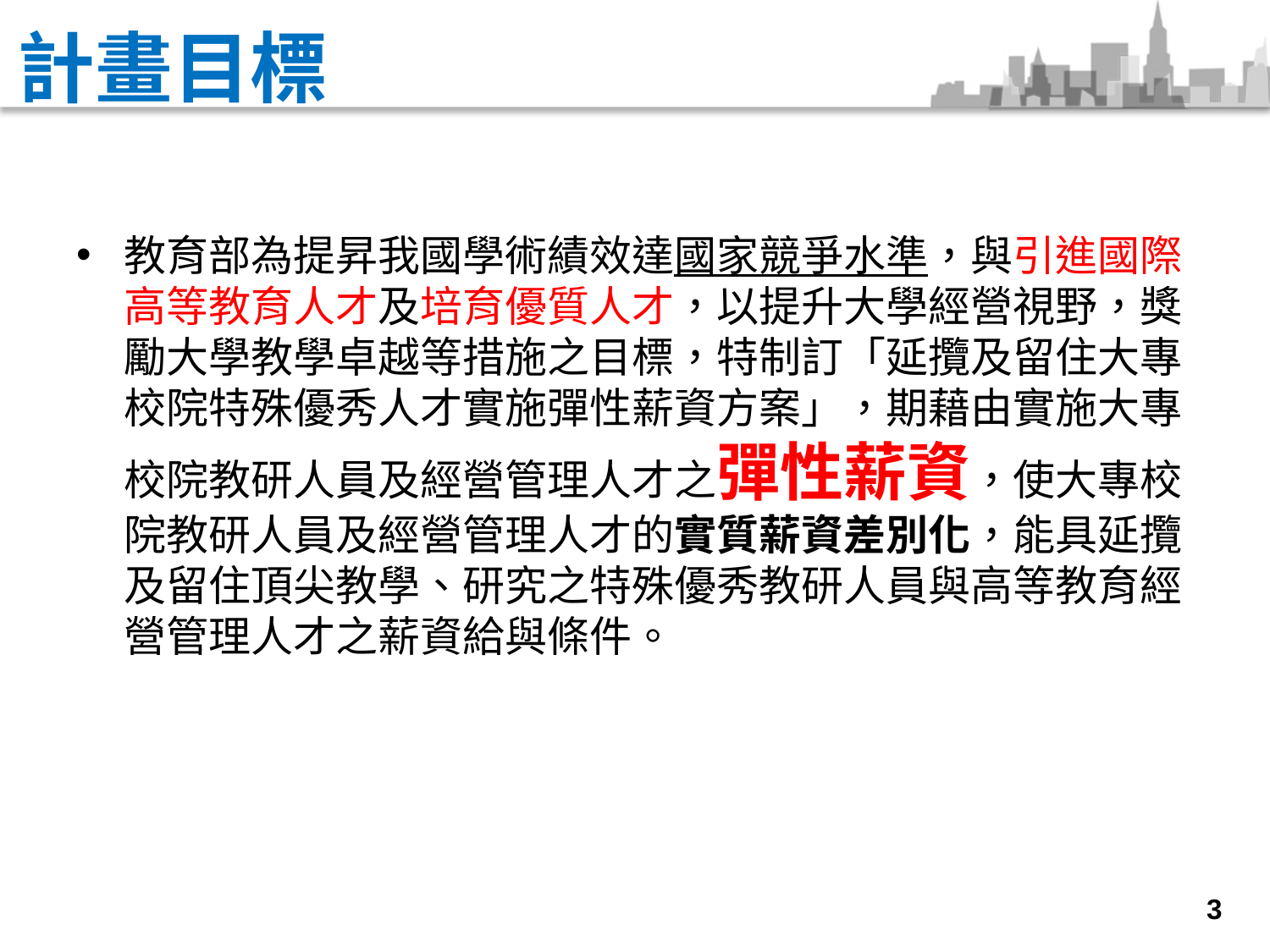

# 計畫目標
教育部為提昇我國學術績效達國家競爭水準，與引進國際高等教育人才及培育優質人才，以提升大學經營視野，獎勵大學教學卓越等措施之目標，特制訂「延攬及留住大專校院特殊優秀人才實施彈性薪資方案」，期藉由實施大專校院教研人員及經營管理人才之彈性薪資，使大專校院教研人員及經營管理人才的實質薪資差別化，能具延攬及留住頂尖教學、研究之特殊優秀教研人員與高等教育經營管理人才之薪資給與條件。

3